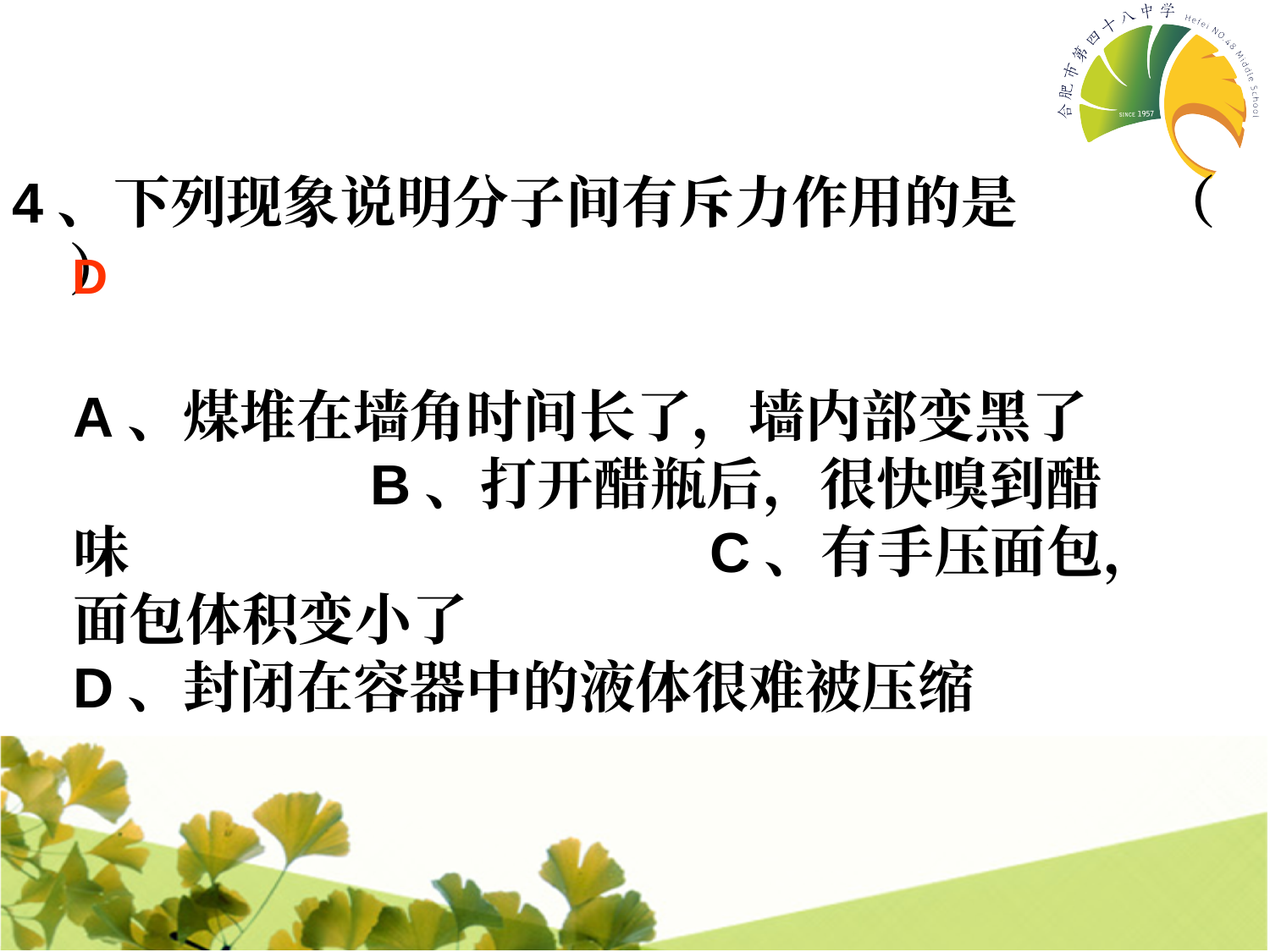

4、下列现象说明分子间有斥力作用的是          （       ）
D
A、煤堆在墙角时间长了，墙内部变黑了                      B、打开醋瓶后，很快嗅到醋味                                        C、有手压面包，面包体积变小了                                     D、封闭在容器中的液体很难被压缩